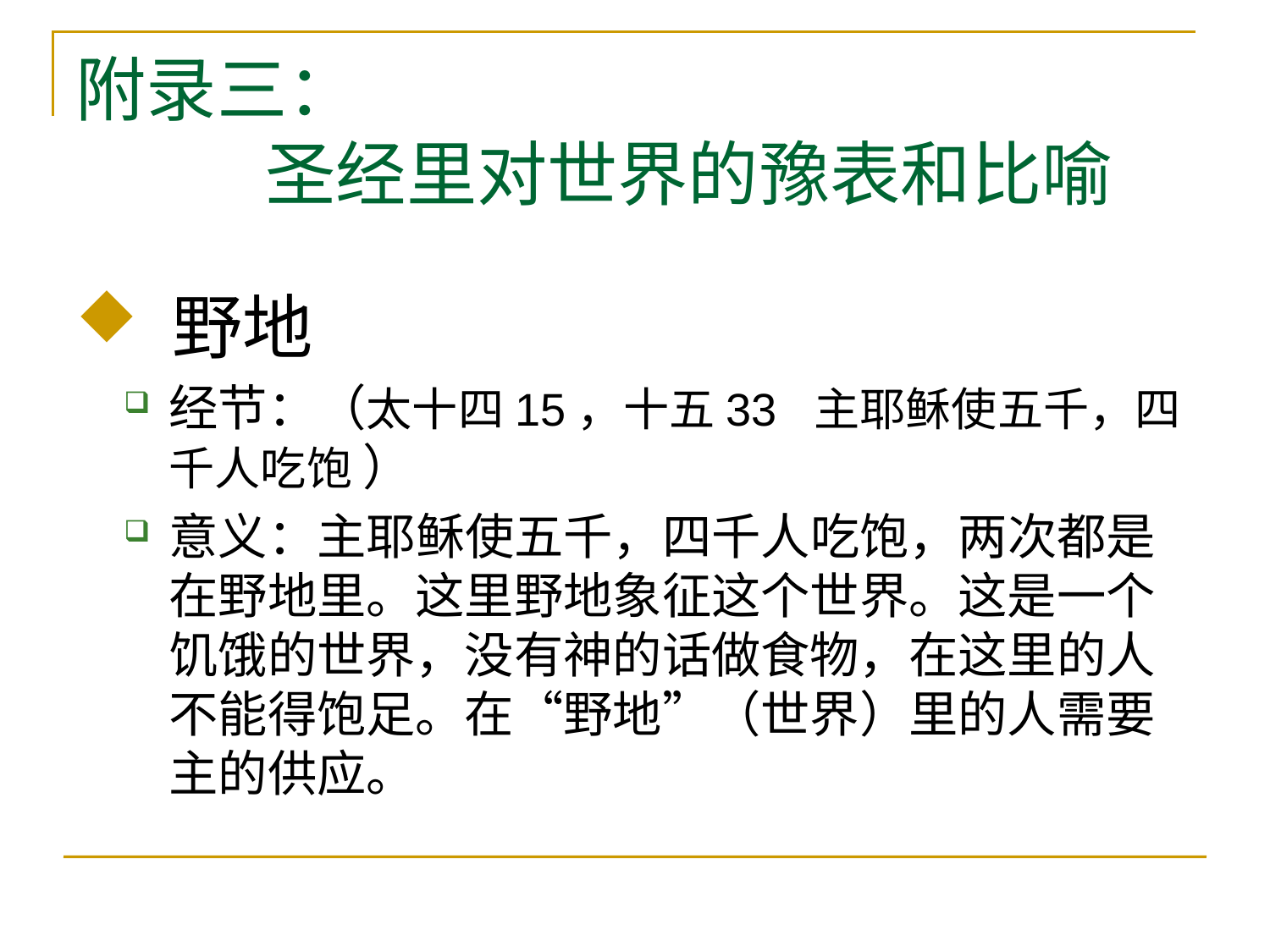

# 附录三： 圣经里对世界的豫表和比喻
 野地
经节：（太十四15，十五33  主耶稣使五千，四千人吃饱 ）
意义：主耶稣使五千，四千人吃饱，两次都是在野地里。这里野地象征这个世界。这是一个饥饿的世界，没有神的话做食物，在这里的人不能得饱足。在“野地”（世界）里的人需要主的供应。